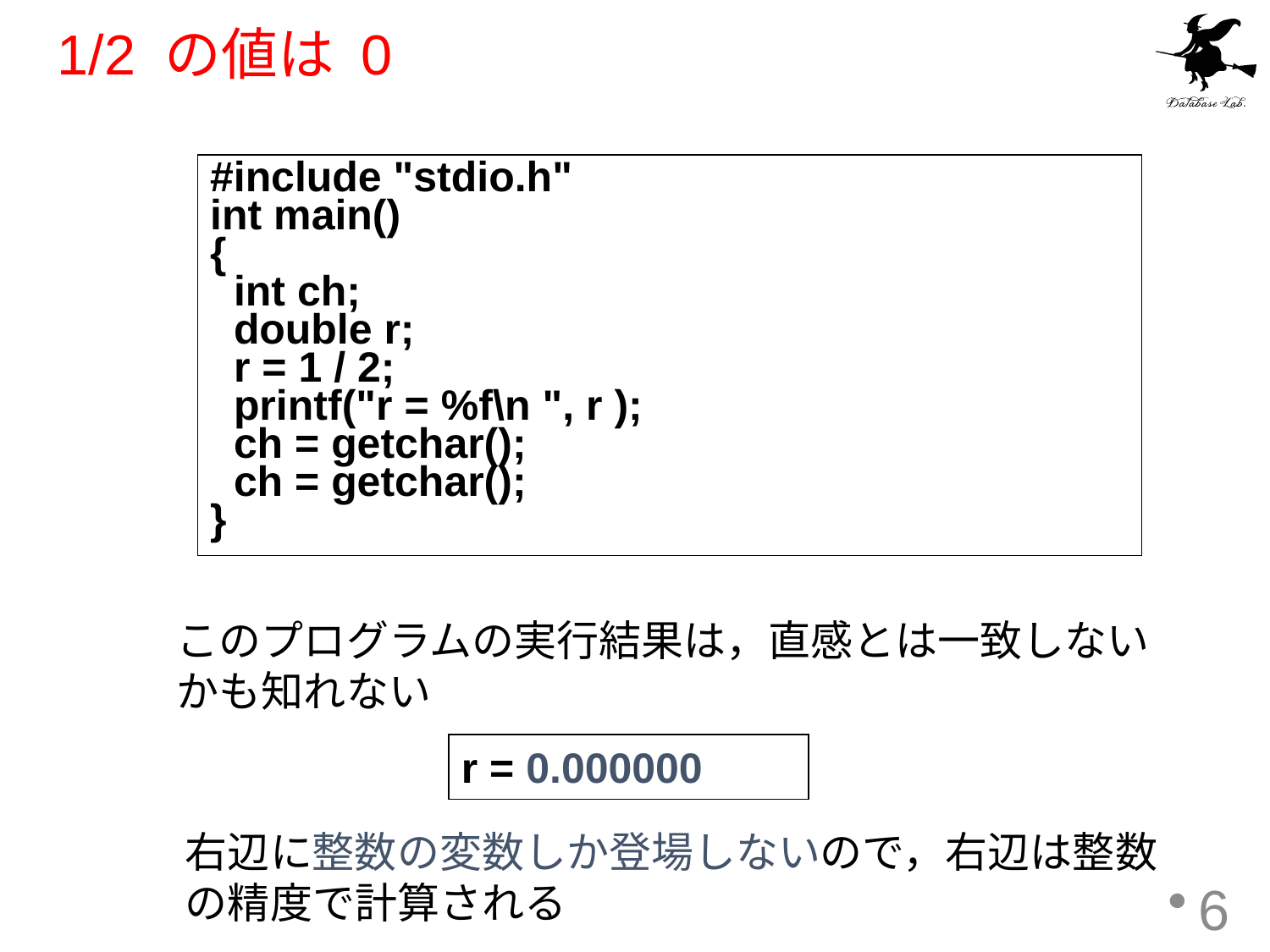

# 1/2 の値は 0

#include "stdio.h"
int main()
{
  int ch;
  double r;
  r = 1 / 2;
  printf("r = %f\n ", r );
  ch = getchar();
  ch = getchar();
}
このプログラムの実行結果は，直感とは一致しない
かも知れない
r = 0.000000
右辺に整数の変数しか登場しないので，右辺は整数
の精度で計算される
6